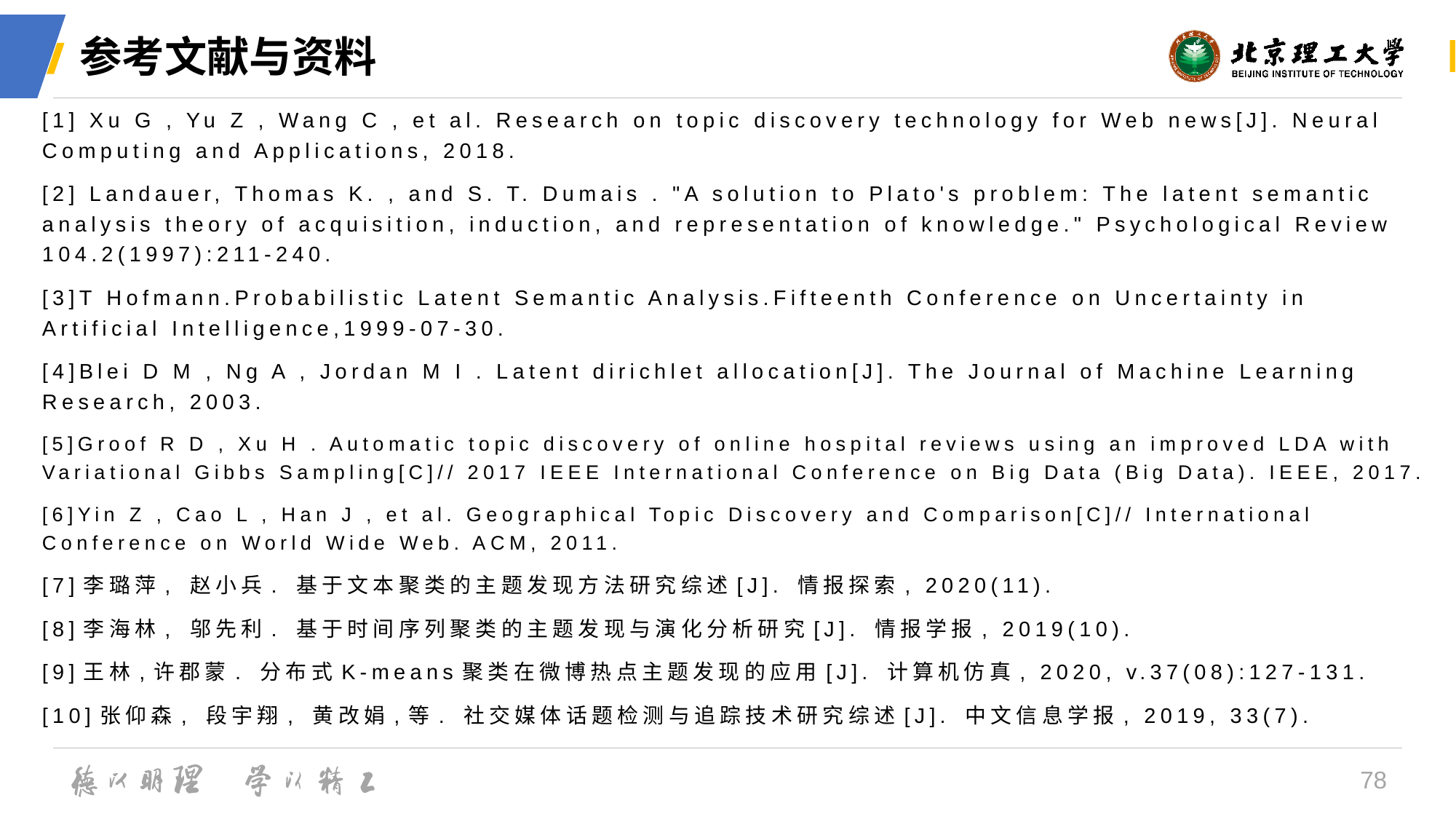

# 参考文献与资料
[1] Xu G , Yu Z , Wang C , et al. Research on topic discovery technology for Web news[J]. Neural Computing and Applications, 2018.
[2] Landauer, Thomas K. , and S. T. Dumais . "A solution to Plato's problem: The latent semantic analysis theory of acquisition, induction, and representation of knowledge." Psychological Review 104.2(1997):211-240.
[3]T Hofmann.Probabilistic Latent Semantic Analysis.Fifteenth Conference on Uncertainty in Artificial Intelligence,1999-07-30.
[4]Blei D M , Ng A , Jordan M I . Latent dirichlet allocation[J]. The Journal of Machine Learning Research, 2003.
[5]Groof R D , Xu H . Automatic topic discovery of online hospital reviews using an improved LDA with Variational Gibbs Sampling[C]// 2017 IEEE International Conference on Big Data (Big Data). IEEE, 2017.
[6]Yin Z , Cao L , Han J , et al. Geographical Topic Discovery and Comparison[C]// International Conference on World Wide Web. ACM, 2011.
[7]李璐萍, 赵小兵. 基于文本聚类的主题发现方法研究综述[J]. 情报探索, 2020(11).
[8]李海林, 邬先利. 基于时间序列聚类的主题发现与演化分析研究[J]. 情报学报, 2019(10).
[9]王林,许郡蒙. 分布式K-means聚类在微博热点主题发现的应用[J]. 计算机仿真, 2020, v.37(08):127-131.
[10]张仰森, 段宇翔, 黄改娟,等. 社交媒体话题检测与追踪技术研究综述[J]. 中文信息学报, 2019, 33(7).